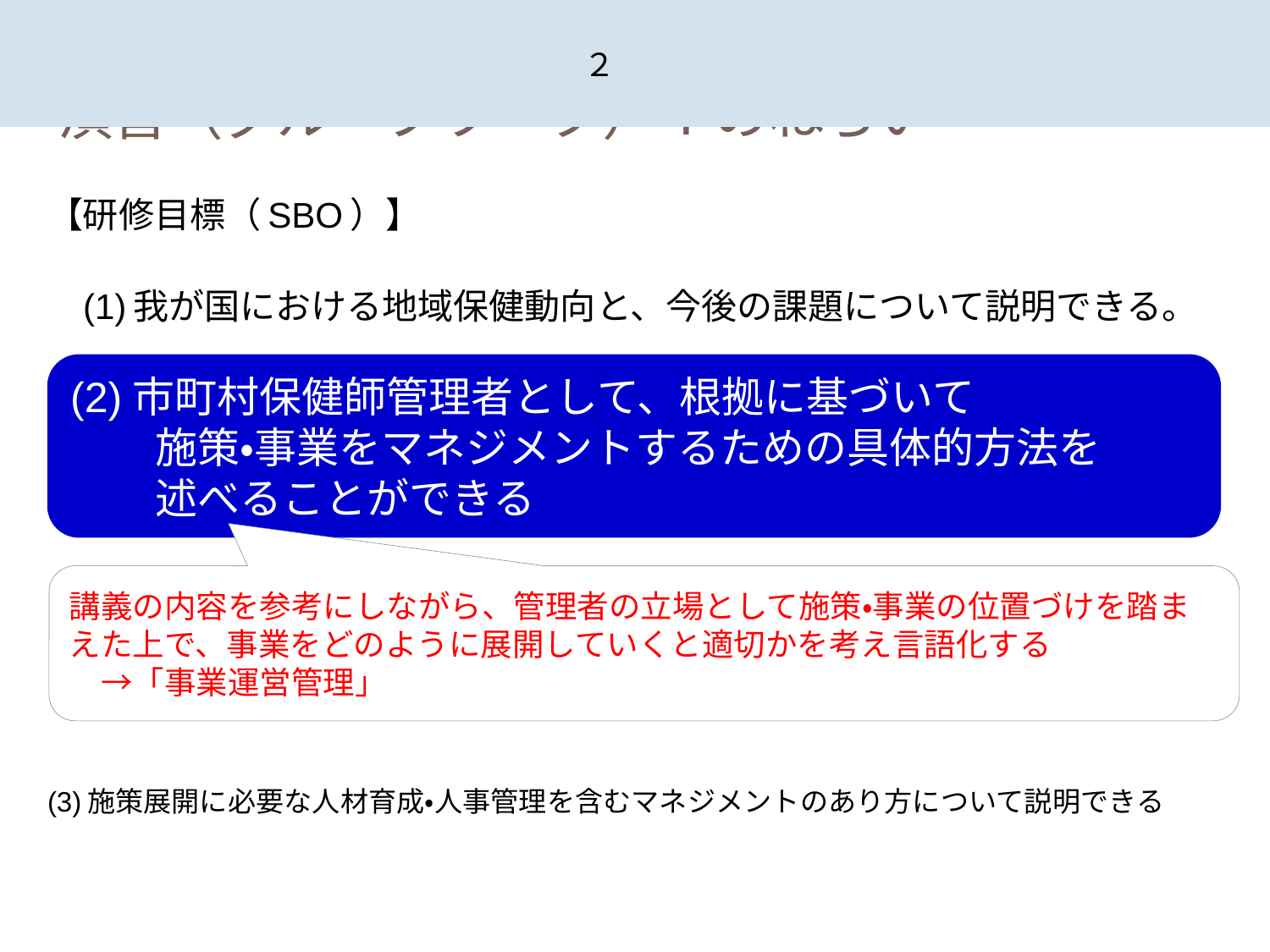

２
2
# 演習（グループワーク）Ⅰのねらい
【研修目標（SBO）】

　(1)我が国における地域保健動向と、今後の課題について説明できる。

　(2)市町村保健師管理者として、根拠に基づいて施策・事業をマネジメントするための具体的方法を述べることができる

(3)施策展開に必要な人材育成・人事管理を含むマネジメントのあり方について説明できる

(2)市町村保健師管理者として、根拠に基づいて
　　施策・事業をマネジメントするための具体的方法を
　　述べることができる
講義の内容を参考にしながら、管理者の立場として施策・事業の位置づけを踏まえた上で、事業をどのように展開していくと適切かを考え言語化する
　→「事業運営管理」